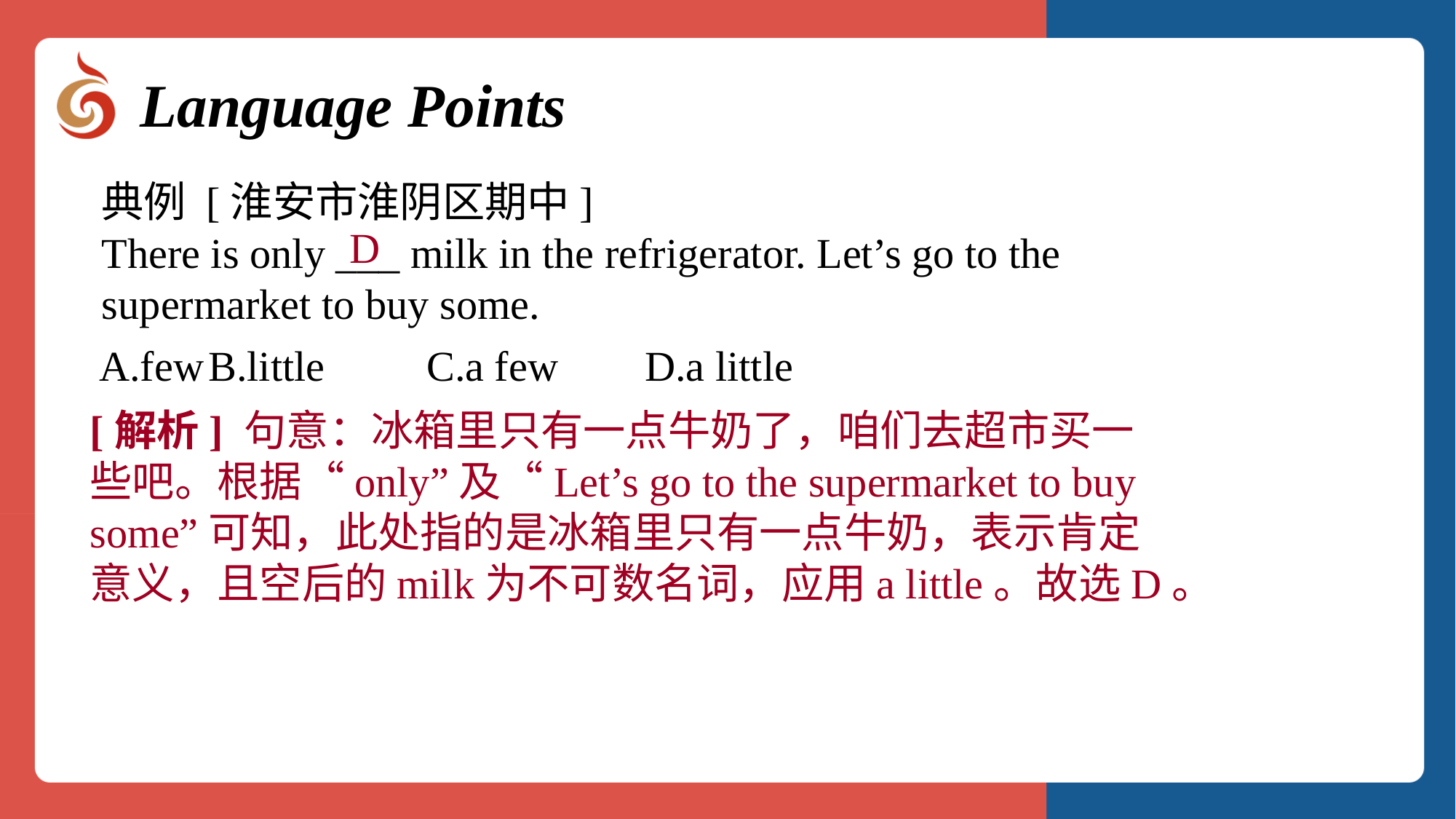

Language Points

典例 [淮安市淮阴区期中]
There is only ___ milk in the refrigerator. Let’s go to the
supermarket to buy some.
D
A.few	B.little	C.a few	D.a little
[解析] 句意：冰箱里只有一点牛奶了，咱们去超市买一
些吧。根据“only”及“Let’s go to the supermarket to buy
some”可知，此处指的是冰箱里只有一点牛奶，表示肯定
意义，且空后的milk为不可数名词，应用a little。故选D。